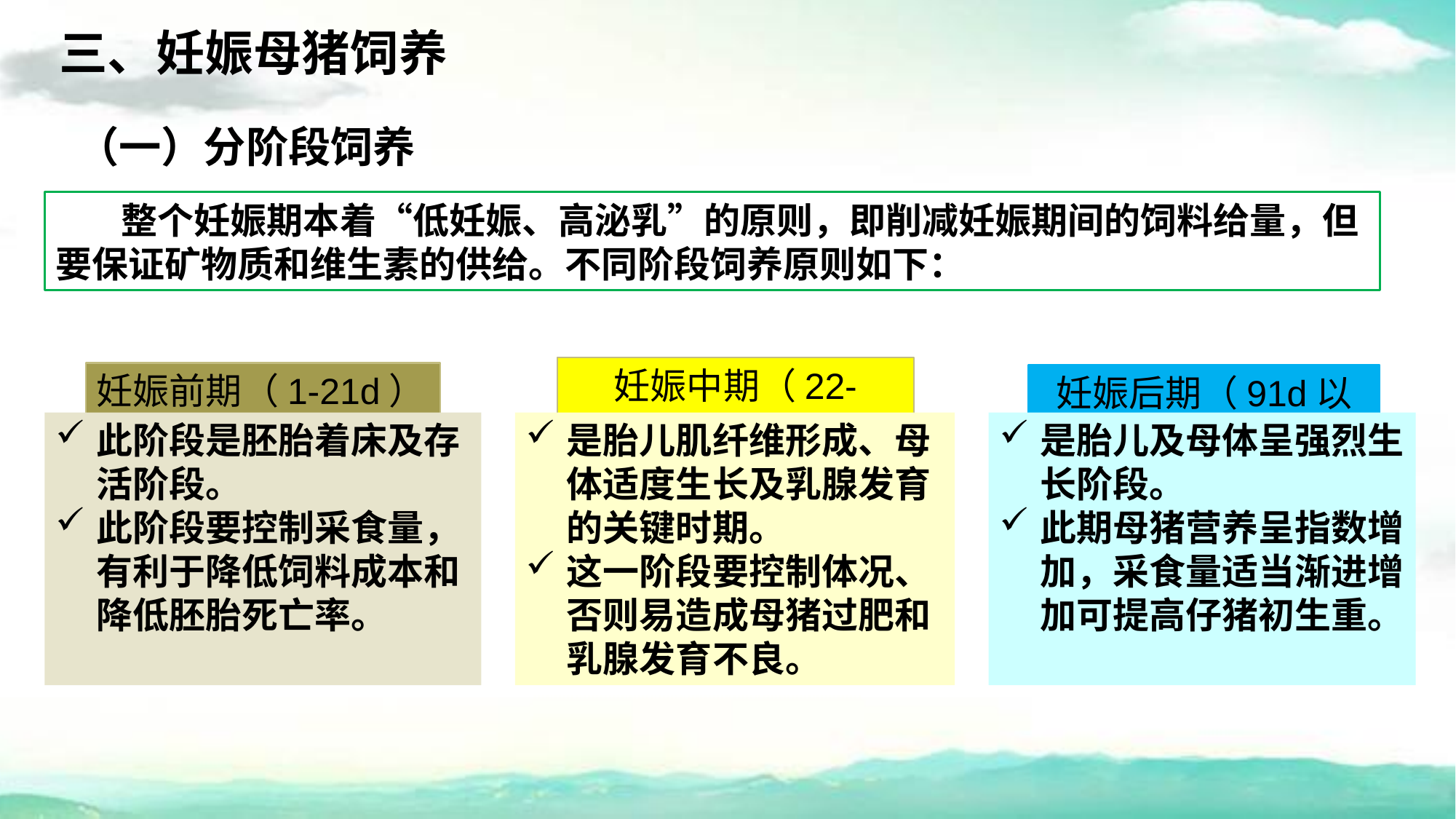

三、妊娠母猪饲养
（一）分阶段饲养
       整个妊娠期本着“低妊娠、高泌乳”的原则，即削减妊娠期间的饲料给量，但要保证矿物质和维生素的供给。不同阶段饲养原则如下：
妊娠中期（22-90d）
妊娠前期（1-21d）
）
妊娠后期（91d以后）
此阶段是胚胎着床及存活阶段。
此阶段要控制采食量，有利于降低饲料成本和降低胚胎死亡率。

是胎儿肌纤维形成、母体适度生长及乳腺发育的关键时期。
这一阶段要控制体况、否则易造成母猪过肥和乳腺发育不良。
是胎儿及母体呈强烈生长阶段。
此期母猪营养呈指数增加，采食量适当渐进增加可提高仔猪初生重。